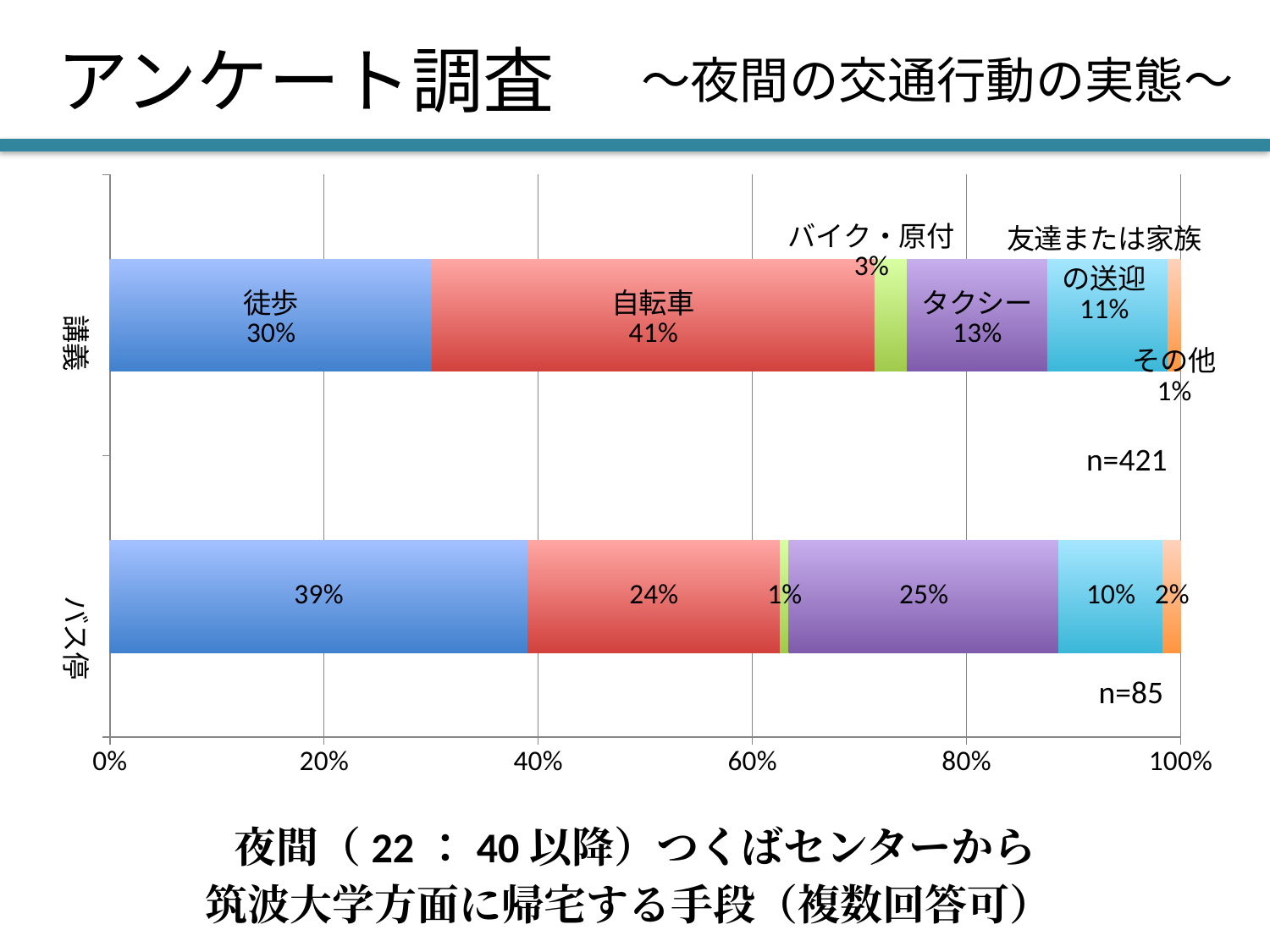

# アンケート調査
〜夜間の交通行動の実態〜

### Chart

| Category | 徒歩 | 自転車 | バイク・原付 | タクシー | 友達または家族の送迎 | その他 |
|---|---|---|---|---|---|---|
| バス停 | 0.390243902439024 | 0.235772357723577 | 0.00813008130081301 | 0.252032520325203 | 0.0975609756097561 | 0.016260162601626 |
| 講義 | 0.300840336134454 | 0.41344537815126 | 0.0302521008403361 | 0.13109243697479 | 0.112605042016807 | 0.0117647058823529 |
n=421
n=85
夜間（22：40以降）つくばセンターから
筑波大学方面に帰宅する手段（複数回答可）